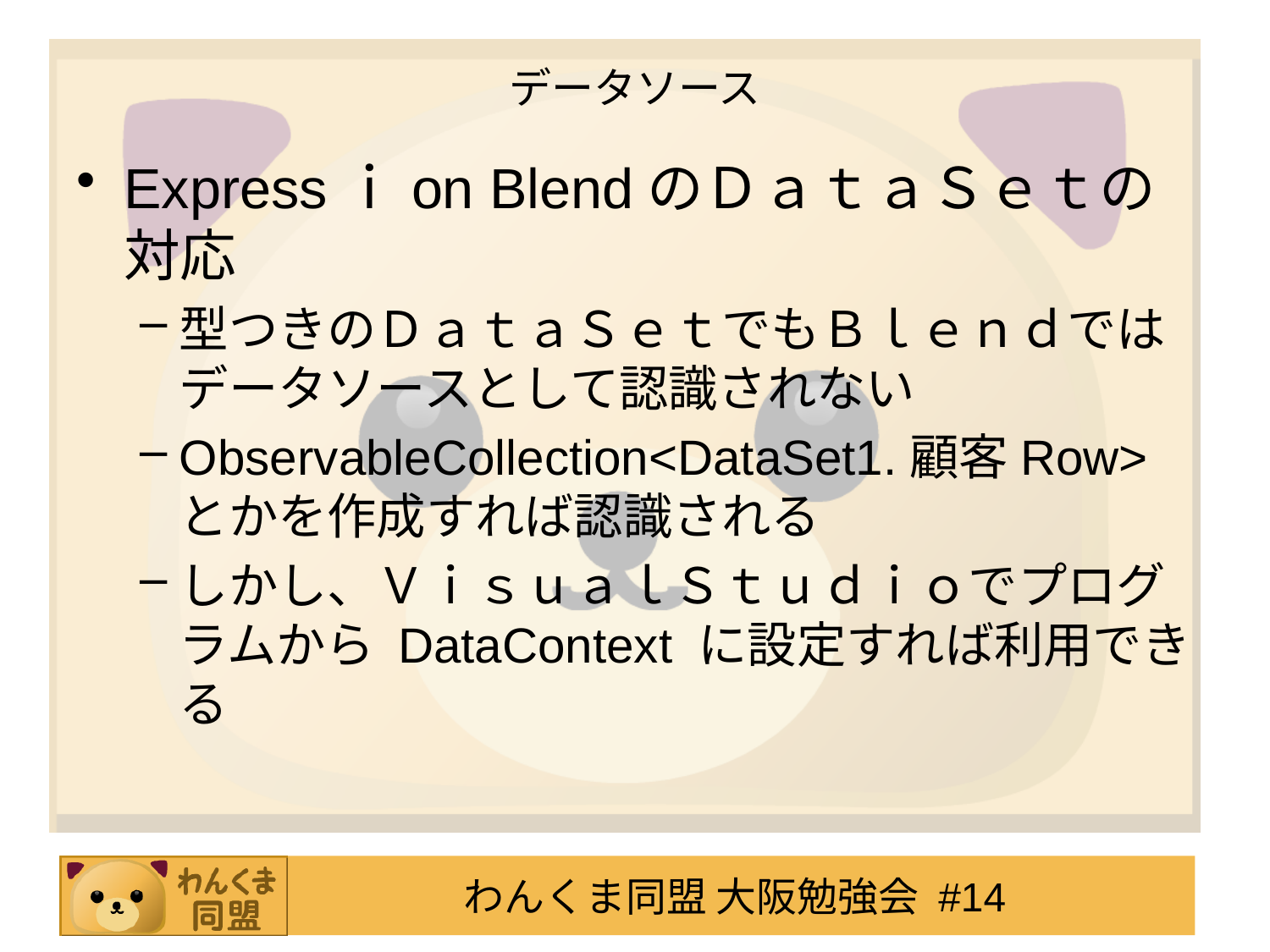

# データソース
Expressｉon BlendのＤａｔａＳｅｔの対応
型つきのＤａｔａＳｅｔでもＢｌｅｎｄではデータソースとして認識されない
ObservableCollection<DataSet1.顧客Row> とかを作成すれば認識される
しかし、ＶｉｓｕａｌＳｔｕｄｉｏでプログラムから DataContext に設定すれば利用できる